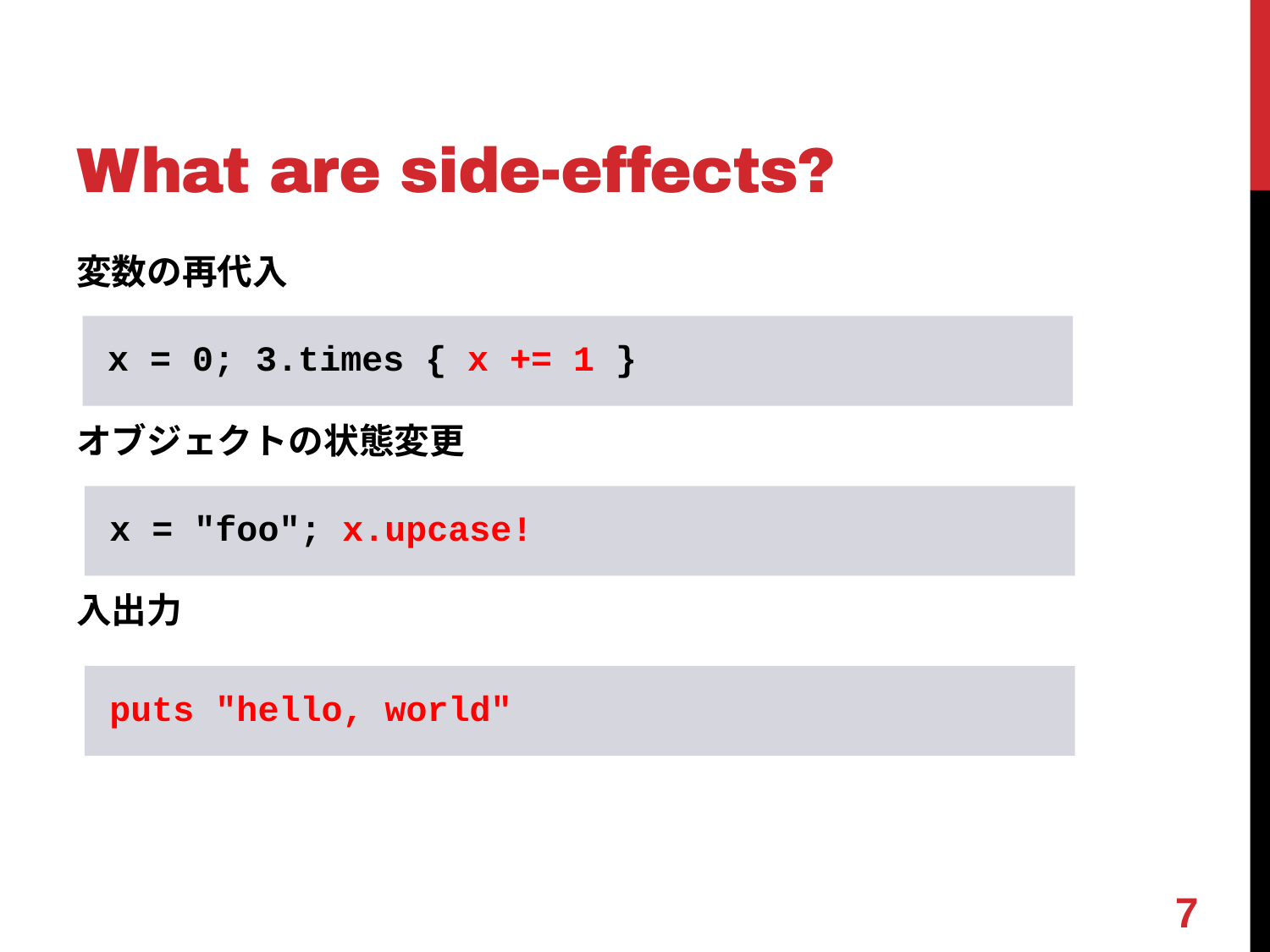

# What are side-effects?
変数の再代入

オブジェクトの状態変更

入出力
x = 0; 3.times { x += 1 }
x = "foo"; x.upcase!
puts "hello, world"
7